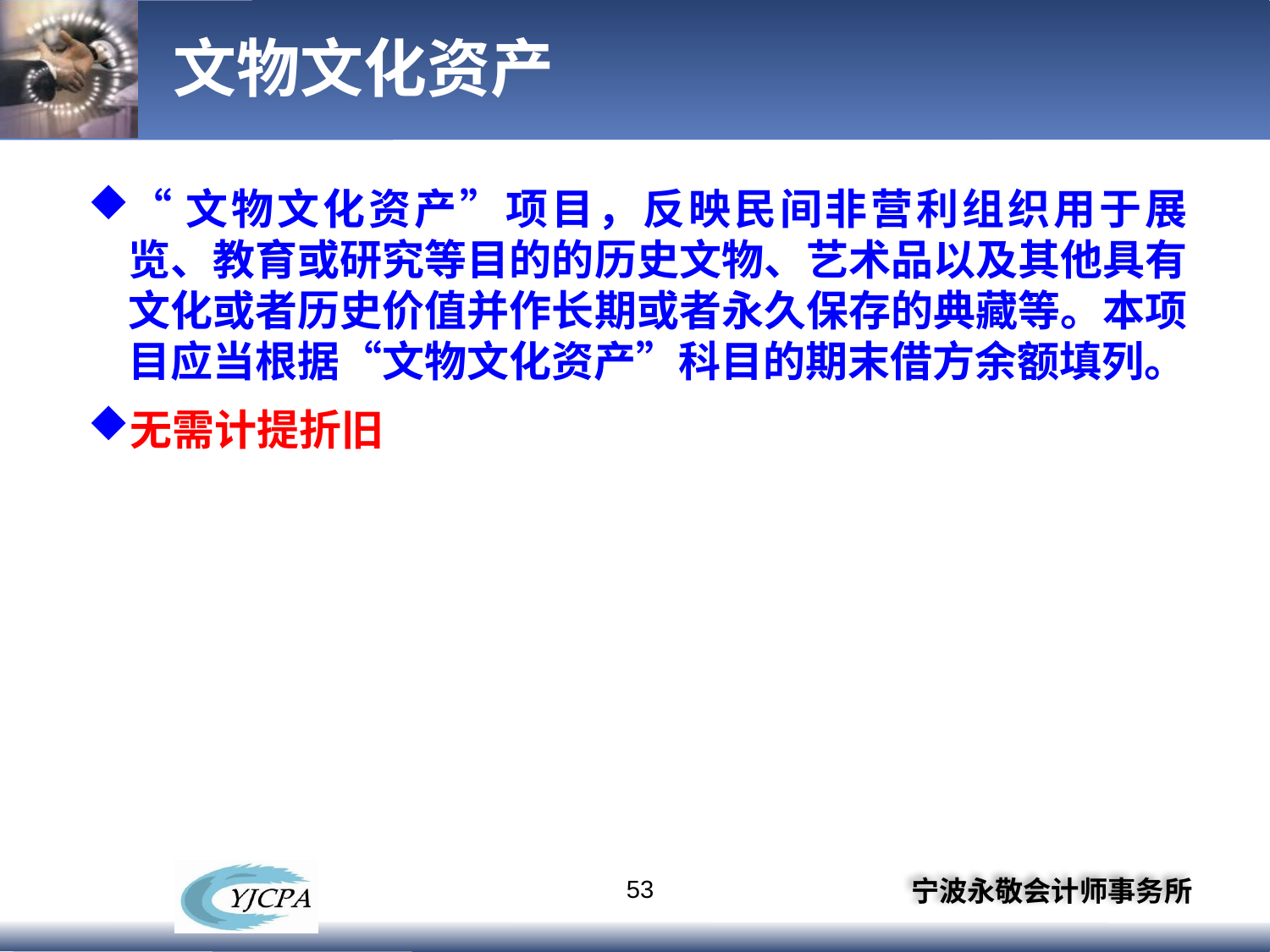

# 文物文化资产
“文物文化资产”项目，反映民间非营利组织用于展览、教育或研究等目的的历史文物、艺术品以及其他具有文化或者历史价值并作长期或者永久保存的典藏等。本项目应当根据“文物文化资产”科目的期末借方余额填列。
无需计提折旧